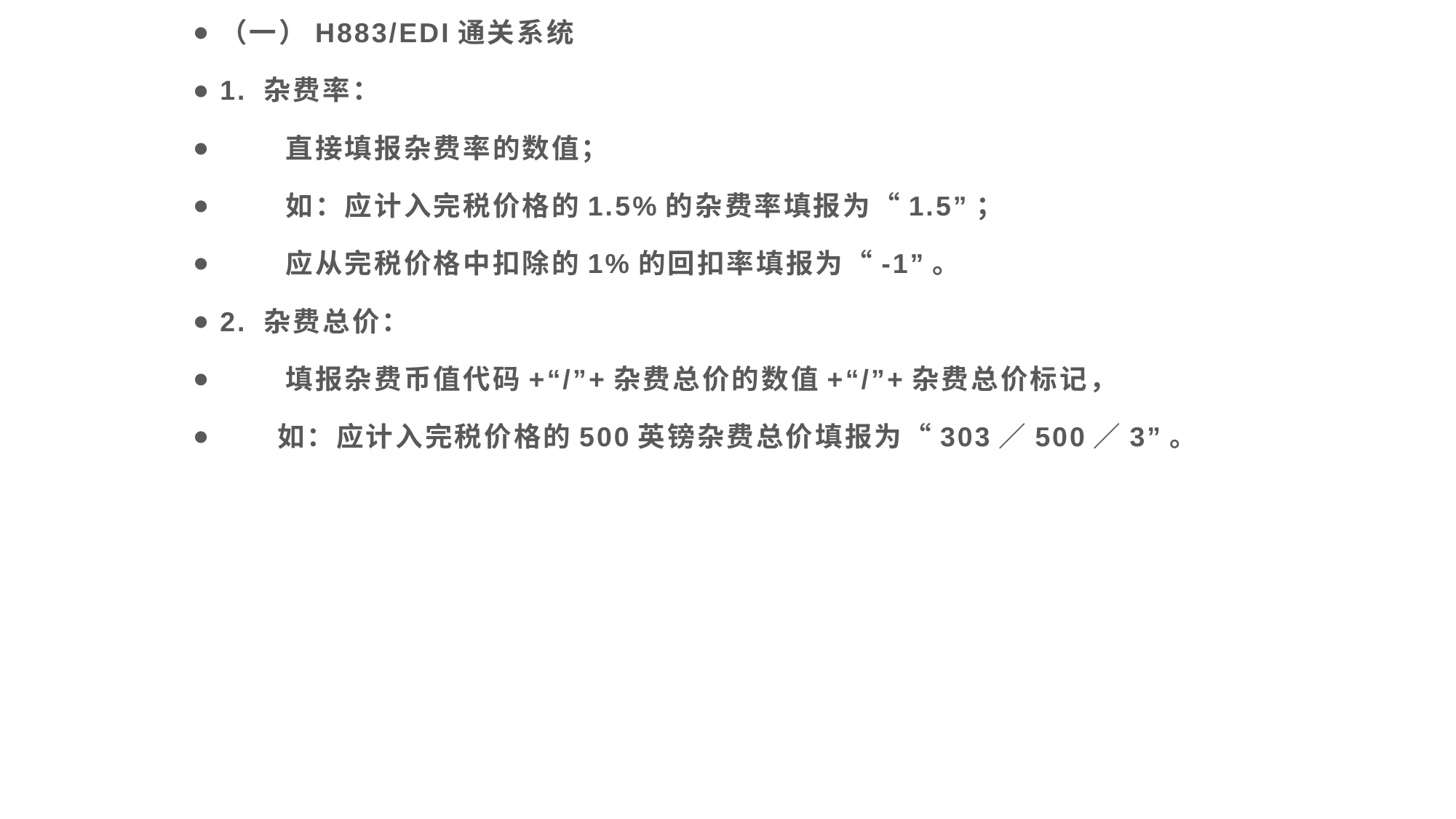

（一）H883/EDI通关系统
1. 杂费率：
       直接填报杂费率的数值；
       如：应计入完税价格的1.5%的杂费率填报为“1.5”；
       应从完税价格中扣除的1%的回扣率填报为“-1”。
2. 杂费总价：
       填报杂费币值代码+“/”+杂费总价的数值+“/”+杂费总价标记，
      如：应计入完税价格的500英镑杂费总价填报为“303／500／3”。